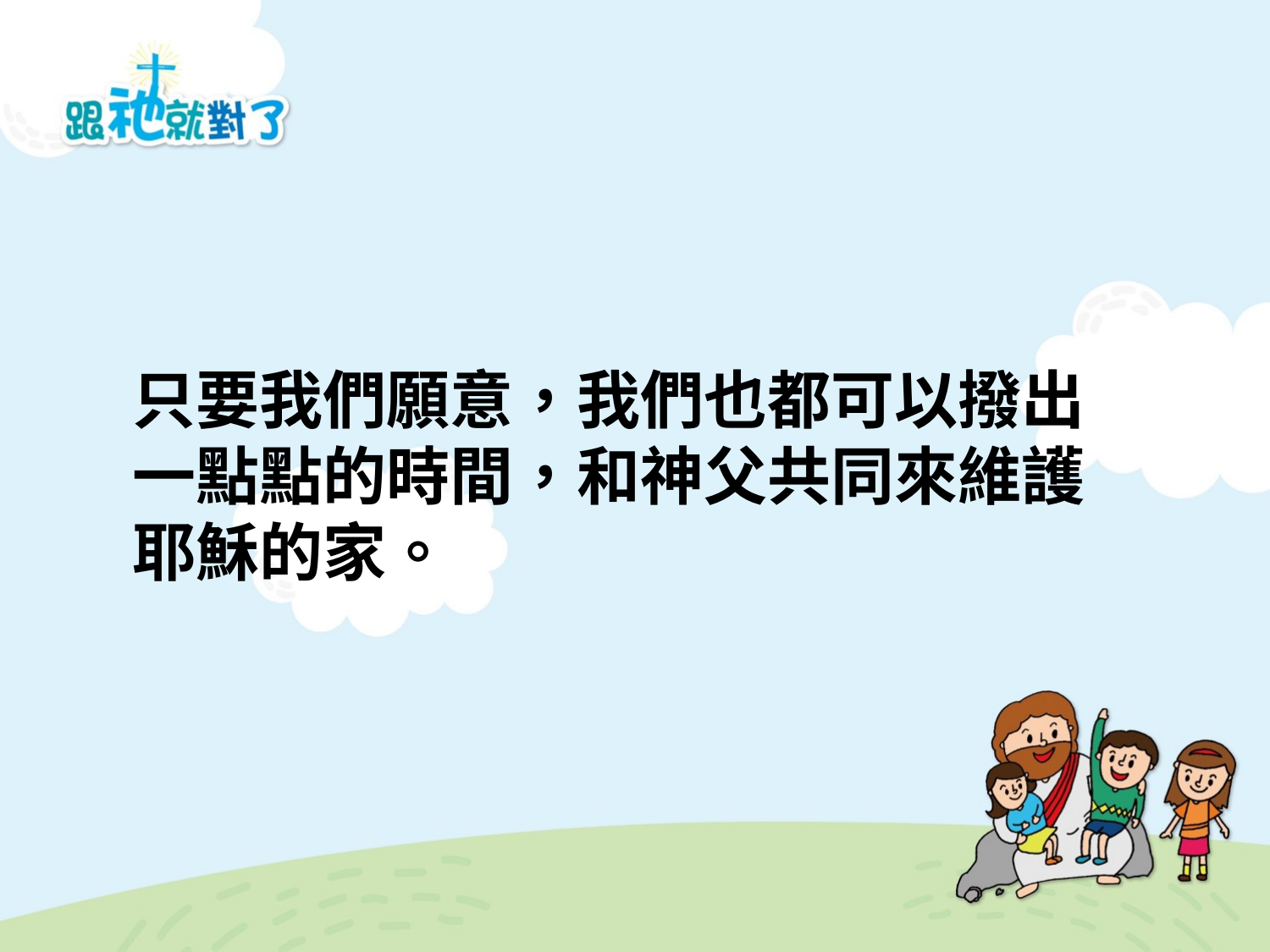

只要我們願意，我們也都可以撥出一點點的時間，和神父共同來維護耶穌的家。